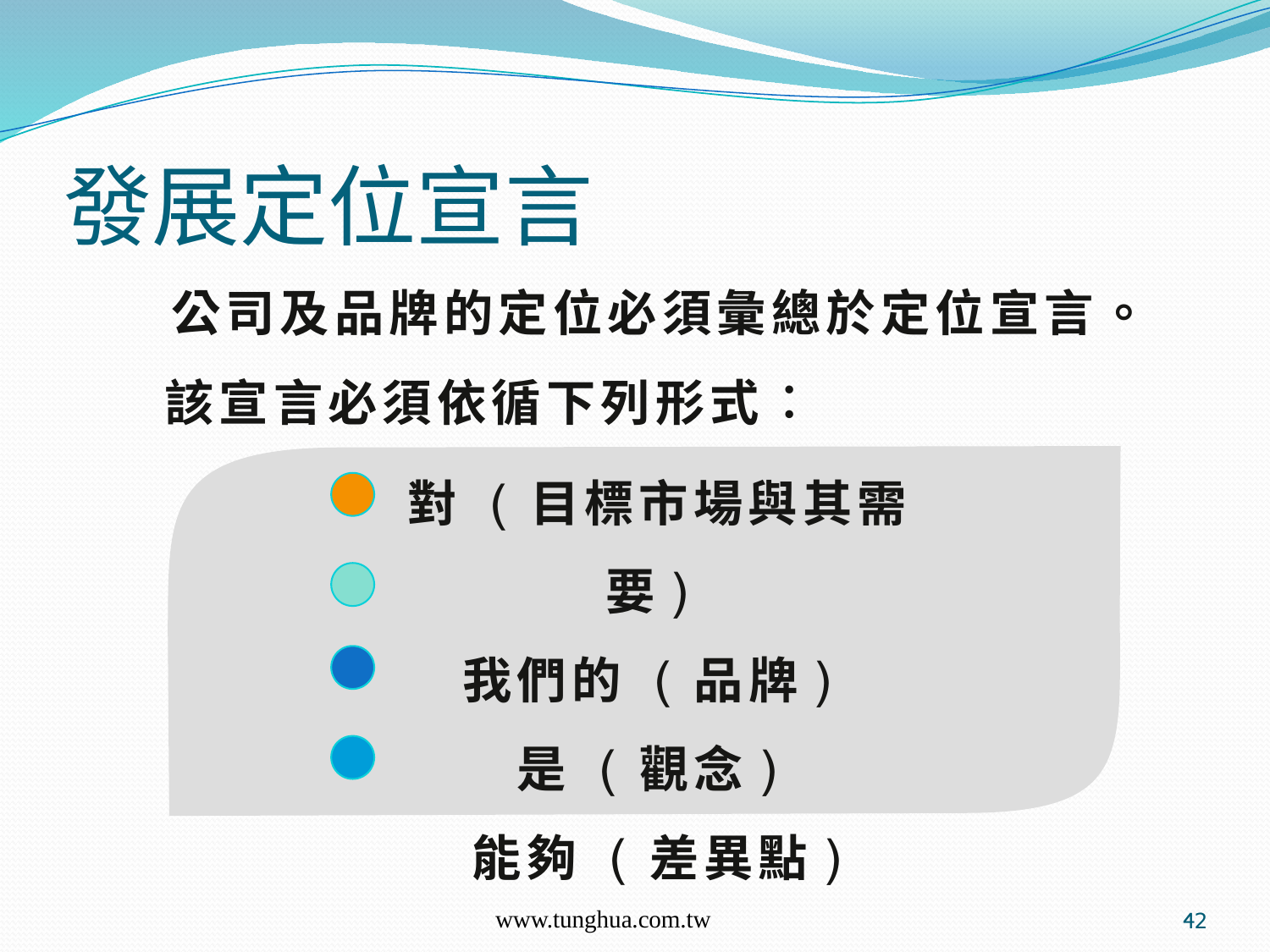

# 發展定位宣言
公司及品牌的定位必須彙總於定位宣言。
該宣言必須依循下列形式︰
對 (目標市場與其需要)
我們的 (品牌)
是 (觀念)
能夠 (差異點)

www.tunghua.com.tw
42